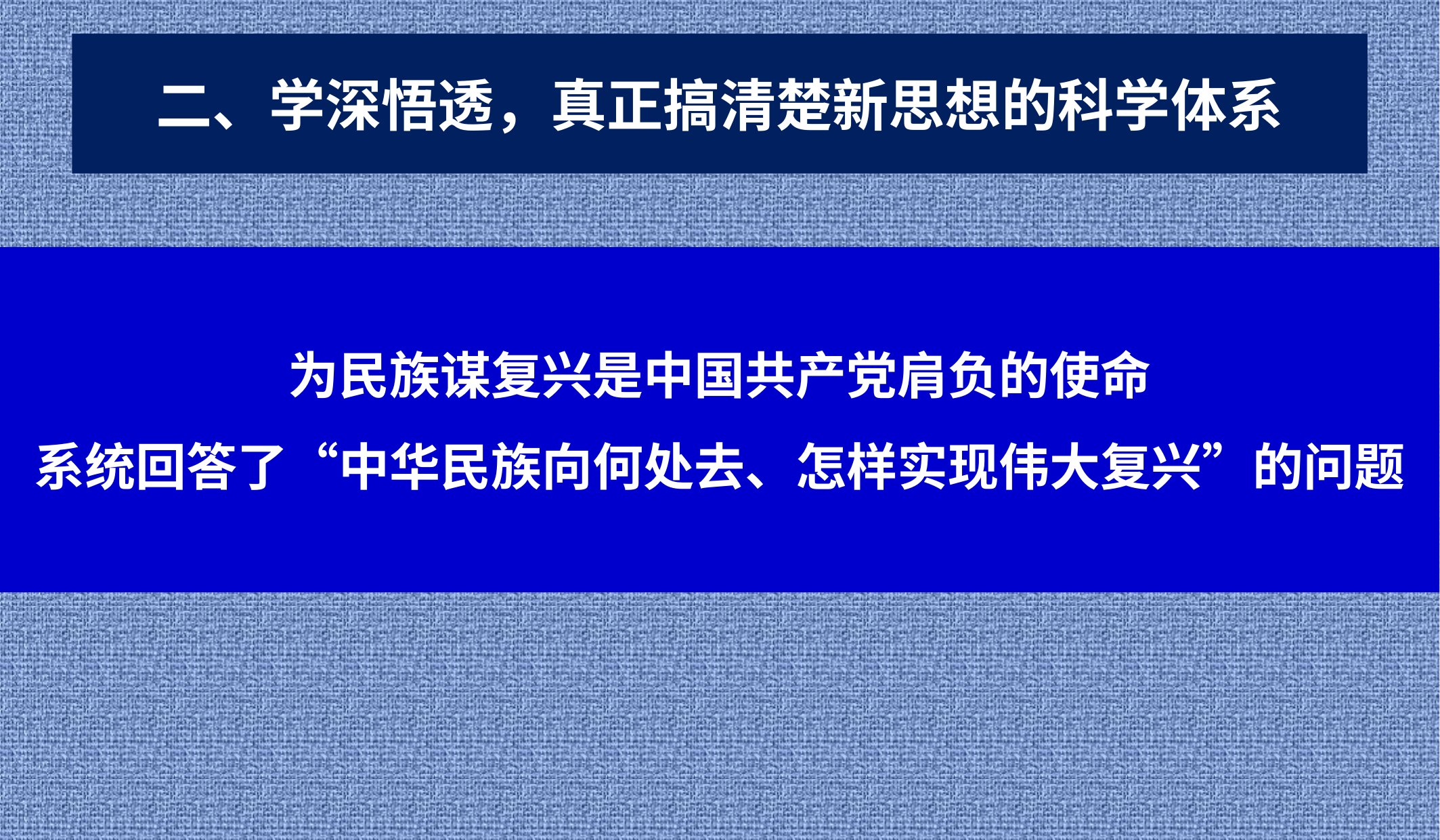

# 二、学深悟透，真正搞清楚新思想的科学体系

为民族谋复兴是中国共产党肩负的使命
系统回答了“中华民族向何处去、怎样实现伟大复兴”的问题